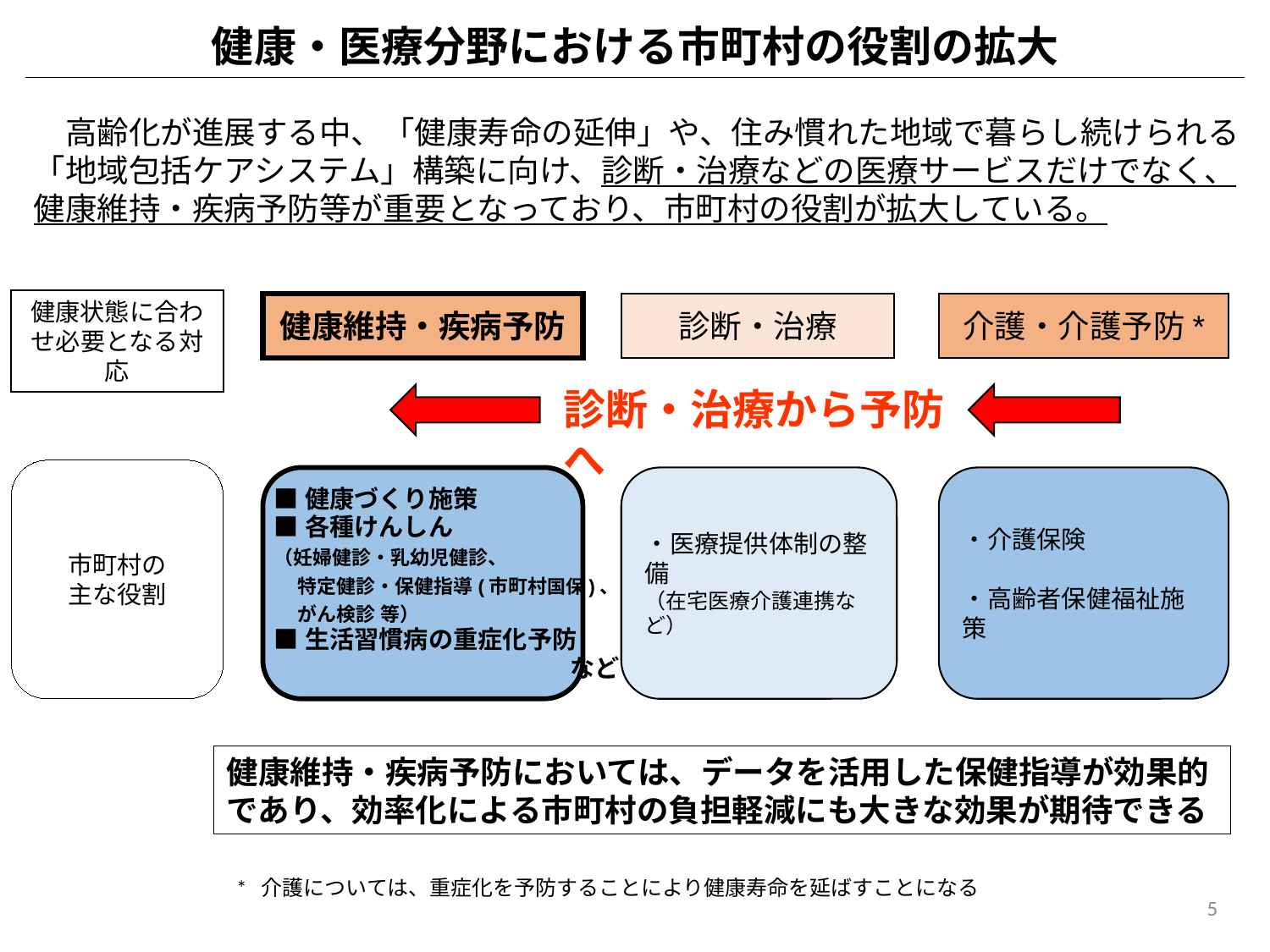

健康・医療分野における市町村の役割の拡大
　高齢化が進展する中、「健康寿命の延伸」や、住み慣れた地域で暮らし続けられる「地域包括ケアシステム」構築に向け、診断・治療などの医療サービスだけでなく、健康維持・疾病予防等が重要となっており、市町村の役割が拡大している。
健康状態に合わせ必要となる対応
健康維持・疾病予防
診断・治療
介護・介護予防*
診断・治療から予防へ

市町村の
主な役割
■健康づくり施策
■各種けんしん
（妊婦健診・乳幼児健診、
　 特定健診・保健指導(市町村国保)、
　 がん検診 等）
■生活習慣病の重症化予防
など
・医療提供体制の整備
（在宅医療介護連携など）
・介護保険

・高齢者保健福祉施策
健康維持・疾病予防においては、データを活用した保健指導が効果的であり、効率化による市町村の負担軽減にも大きな効果が期待できる
*  介護については、重症化を予防することにより健康寿命を延ばすことになる
5